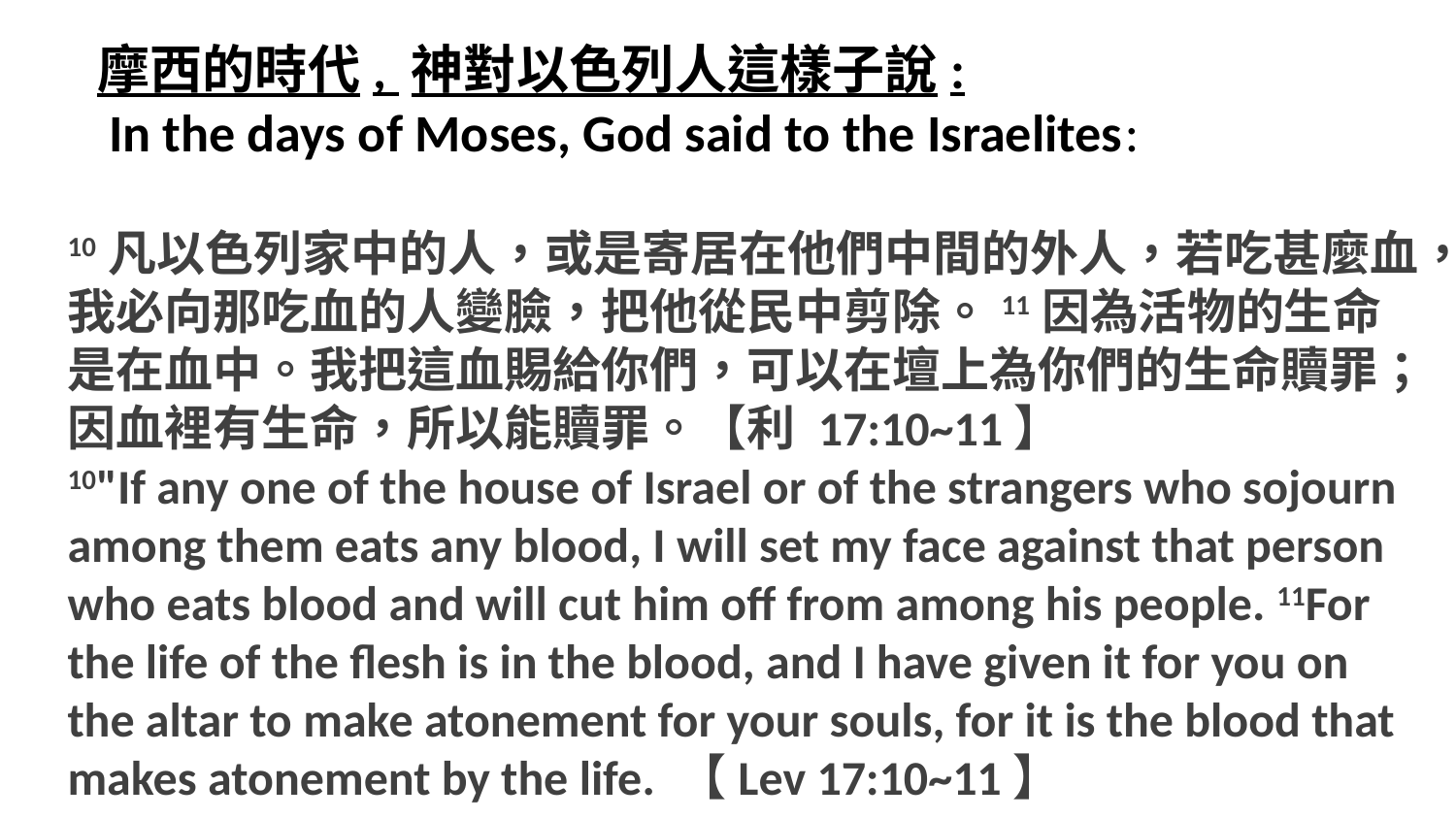

摩西的時代, 神對以色列人這樣子說:
 In the days of Moses, God said to the Israelites:
10凡以色列家中的人，或是寄居在他們中間的外人，若吃甚麼血，我必向那吃血的人變臉，把他從民中剪除。11因為活物的生命是在血中。我把這血賜給你們，可以在壇上為你們的生命贖罪；因血裡有生命，所以能贖罪。【利 17:10~11】
10"If any one of the house of Israel or of the strangers who sojourn among them eats any blood, I will set my face against that person who eats blood and will cut him off from among his people. 11For the life of the flesh is in the blood, and I have given it for you on the altar to make atonement for your souls, for it is the blood that makes atonement by the life. 【Lev 17:10~11】